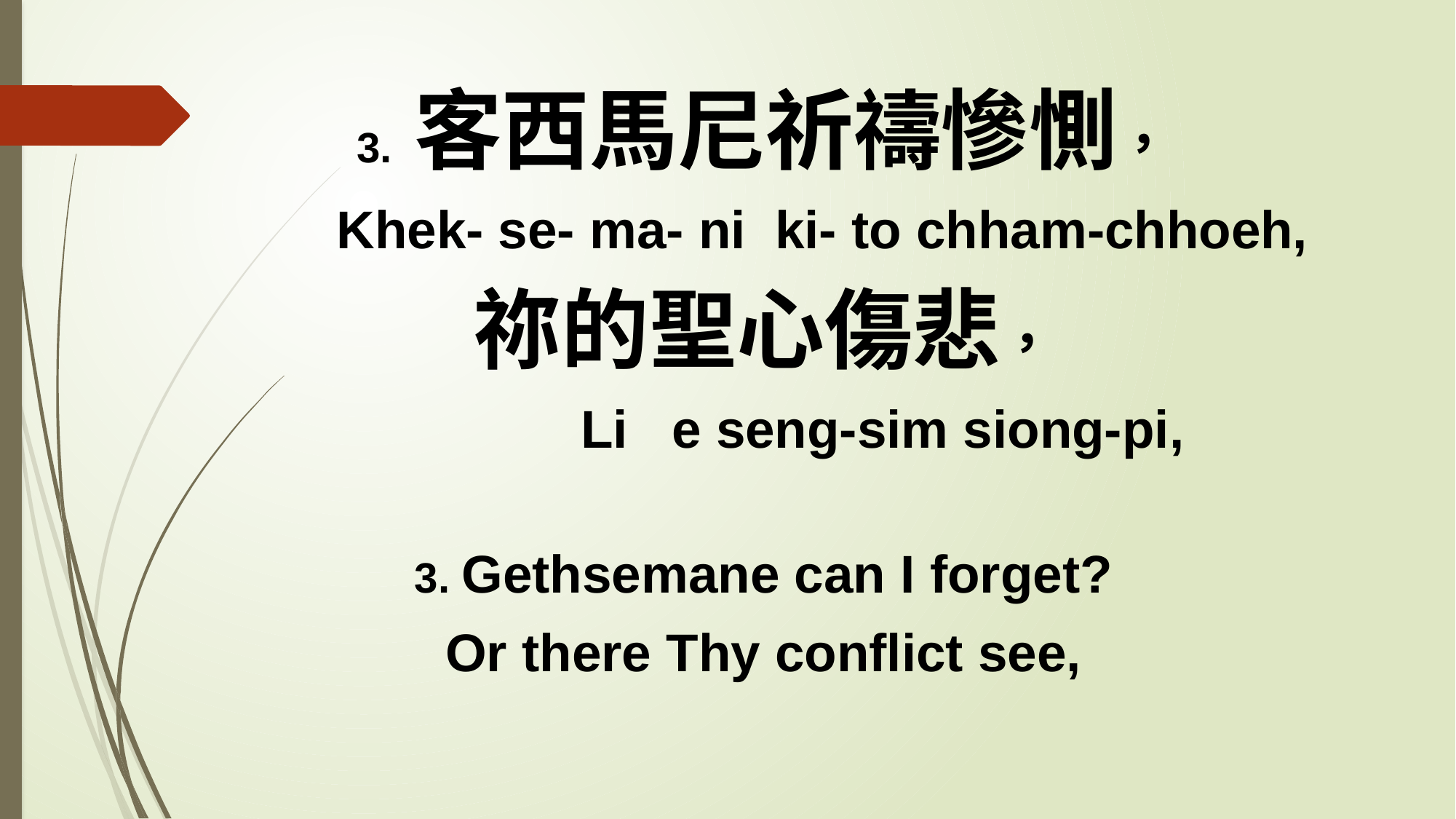

3. 客西馬尼祈禱慘惻，
        Khek- se- ma- ni  ki- to chham-chhoeh,
祢的聖心傷悲，
                         Li   e seng-sim siong-pi,

3. Gethsemane can I forget?
Or there Thy conflict see,